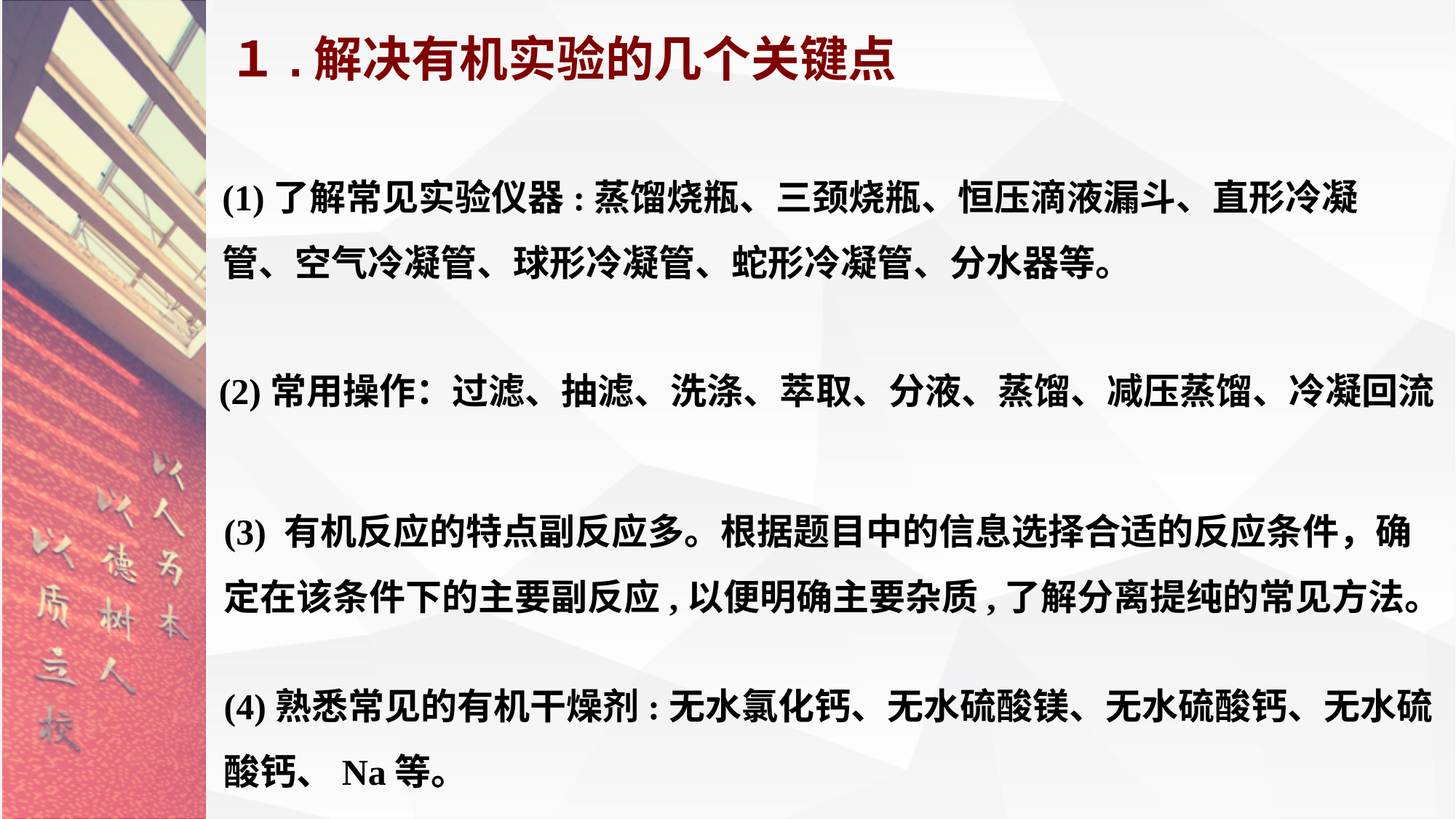

１.解决有机实验的几个关键点
(1)了解常见实验仪器:蒸馏烧瓶、三颈烧瓶、恒压滴液漏斗、直形冷凝管、空气冷凝管、球形冷凝管、蛇形冷凝管、分水器等。
(2)常用操作：过滤、抽滤、洗涤、萃取、分液、蒸馏、减压蒸馏、冷凝回流
(3) 有机反应的特点副反应多。根据题目中的信息选择合适的反应条件，确定在该条件下的主要副反应,以便明确主要杂质,了解分离提纯的常见方法。
(4)熟悉常见的有机干燥剂:无水氯化钙、无水硫酸镁、无水硫酸钙、无水硫酸钙、Na等。